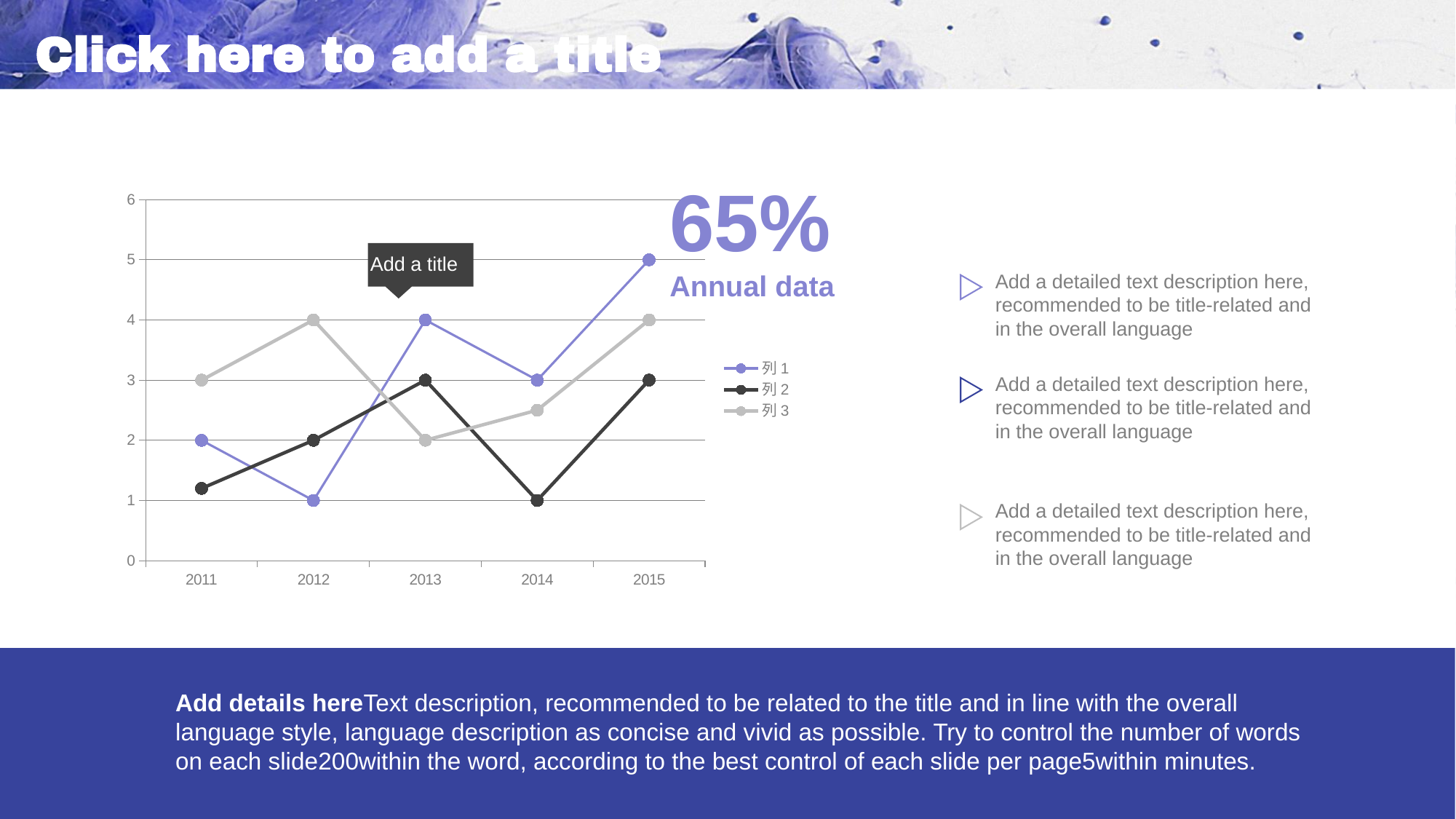

# Click here to add a title
65%
Annual data

### Chart

| Category | 列1 | 列2 | 列3 |
|---|---|---|---|
| 2011 | 2.0 | 1.2 | 3.0 |
| 2012 | 1.0 | 2.0 | 4.0 |
| 2013 | 4.0 | 3.0 | 2.0 |
| 2014 | 3.0 | 1.0 | 2.5 |
| 2015 | 5.0 | 3.0 | 4.0 |
Add a title
Add a detailed text description here, recommended to be title-related and in the overall language

Add a detailed text description here, recommended to be title-related and in the overall language

Add a detailed text description here, recommended to be title-related and in the overall language

Add details hereText description, recommended to be related to the title and in line with the overall language style, language description as concise and vivid as possible. Try to control the number of words on each slide200within the word, according to the best control of each slide per page5within minutes.